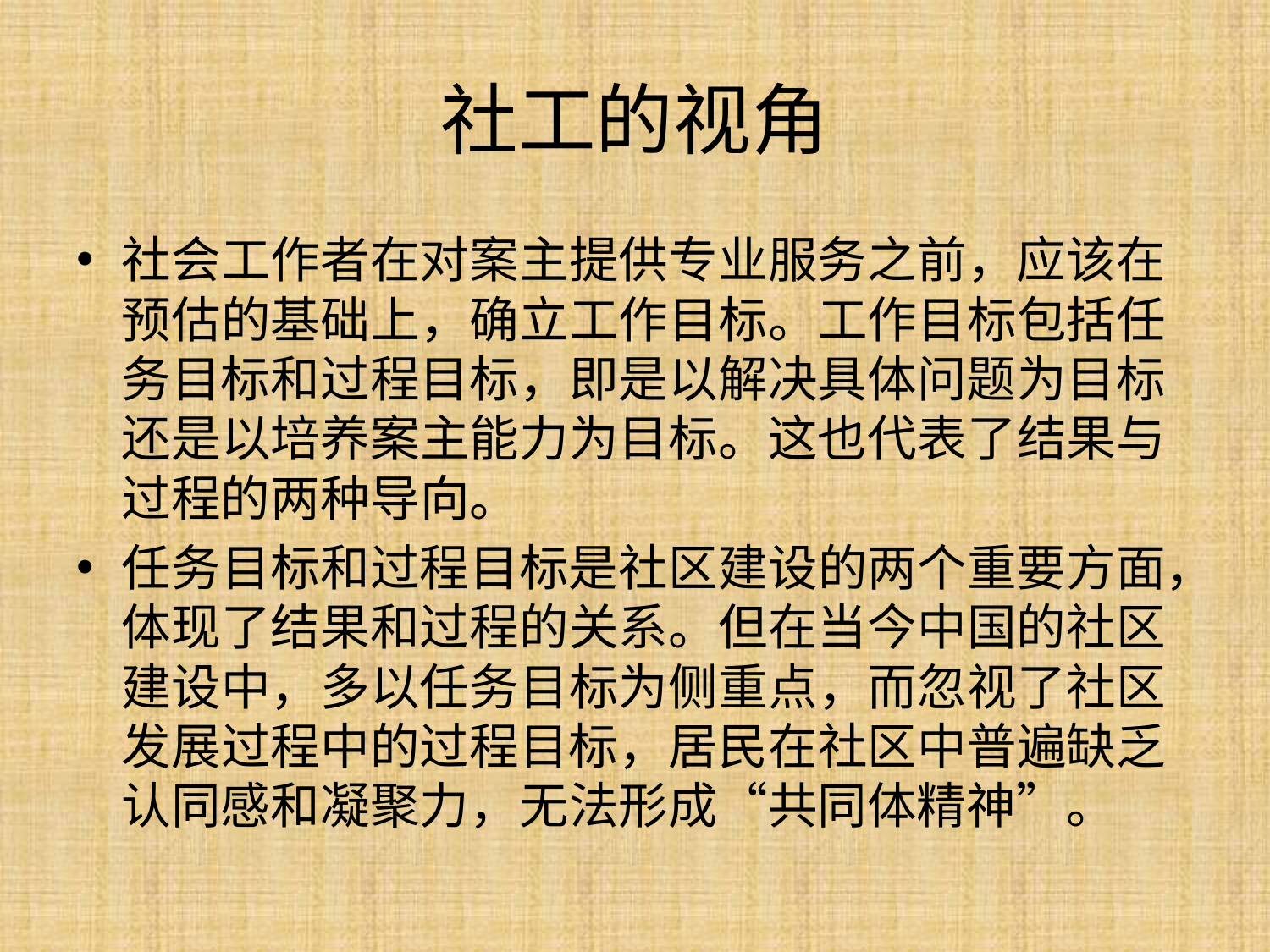

# 社工的视角
社会工作者在对案主提供专业服务之前，应该在预估的基础上，确立工作目标。工作目标包括任务目标和过程目标，即是以解决具体问题为目标还是以培养案主能力为目标。这也代表了结果与过程的两种导向。
任务目标和过程目标是社区建设的两个重要方面，体现了结果和过程的关系。但在当今中国的社区建设中，多以任务目标为侧重点，而忽视了社区发展过程中的过程目标，居民在社区中普遍缺乏认同感和凝聚力，无法形成“共同体精神”。